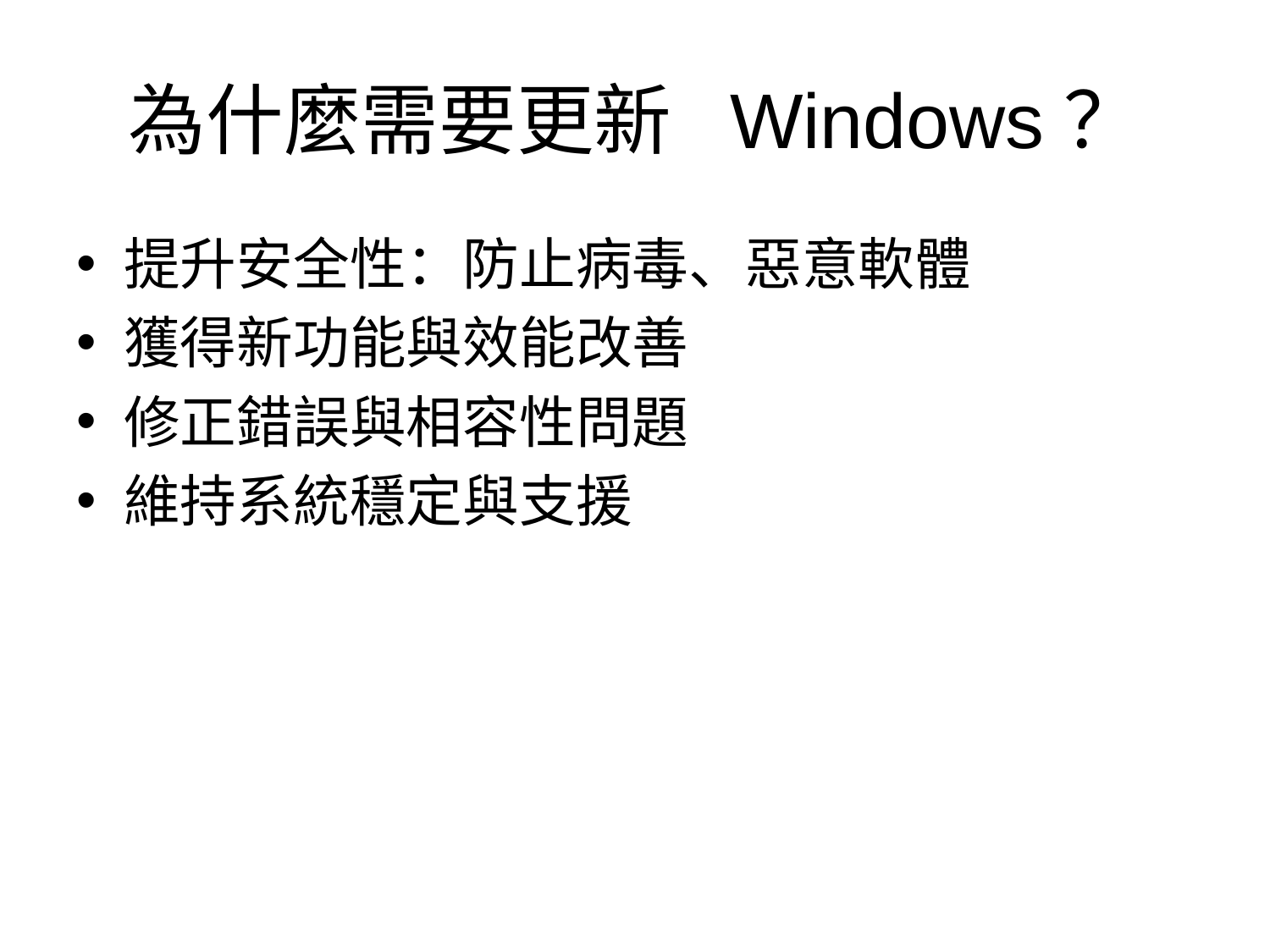

# 為什麼需要更新 Windows？
提升安全性：防止病毒、惡意軟體
獲得新功能與效能改善
修正錯誤與相容性問題
維持系統穩定與支援